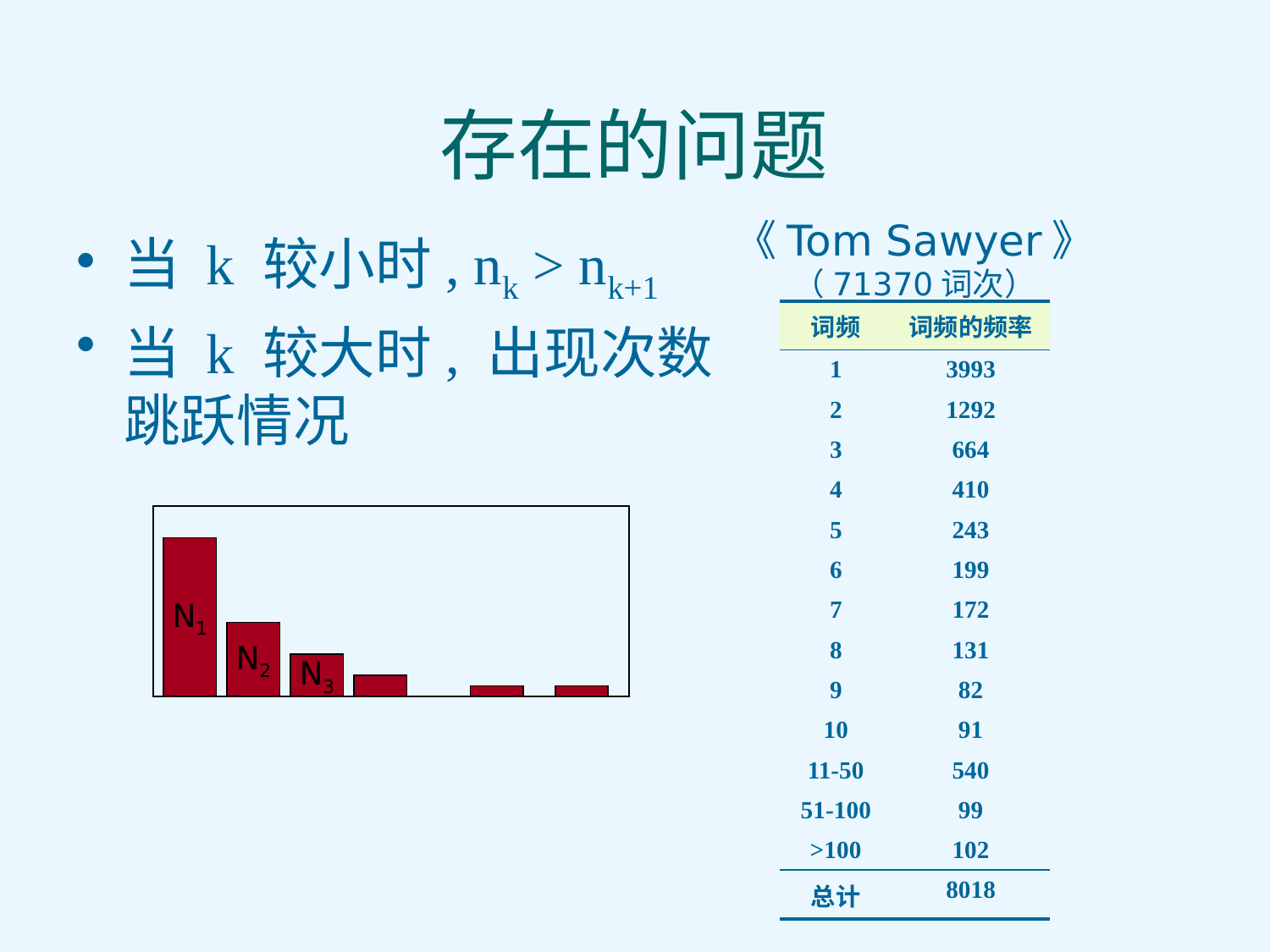

# 存在的问题
《Tom Sawyer》
（71370词次）
当 k 较小时, nk > nk+1
当 k 较大时, 出现次数跳跃情况
| 词频 | 词频的频率 |
| --- | --- |
| 1 | 3993 |
| 2 | 1292 |
| 3 | 664 |
| 4 | 410 |
| 5 | 243 |
| 6 | 199 |
| 7 | 172 |
| 8 | 131 |
| 9 | 82 |
| 10 | 91 |
| 11-50 | 540 |
| 51-100 | 99 |
| >100 | 102 |
| 总计 | 8018 |

N1
N2
N3